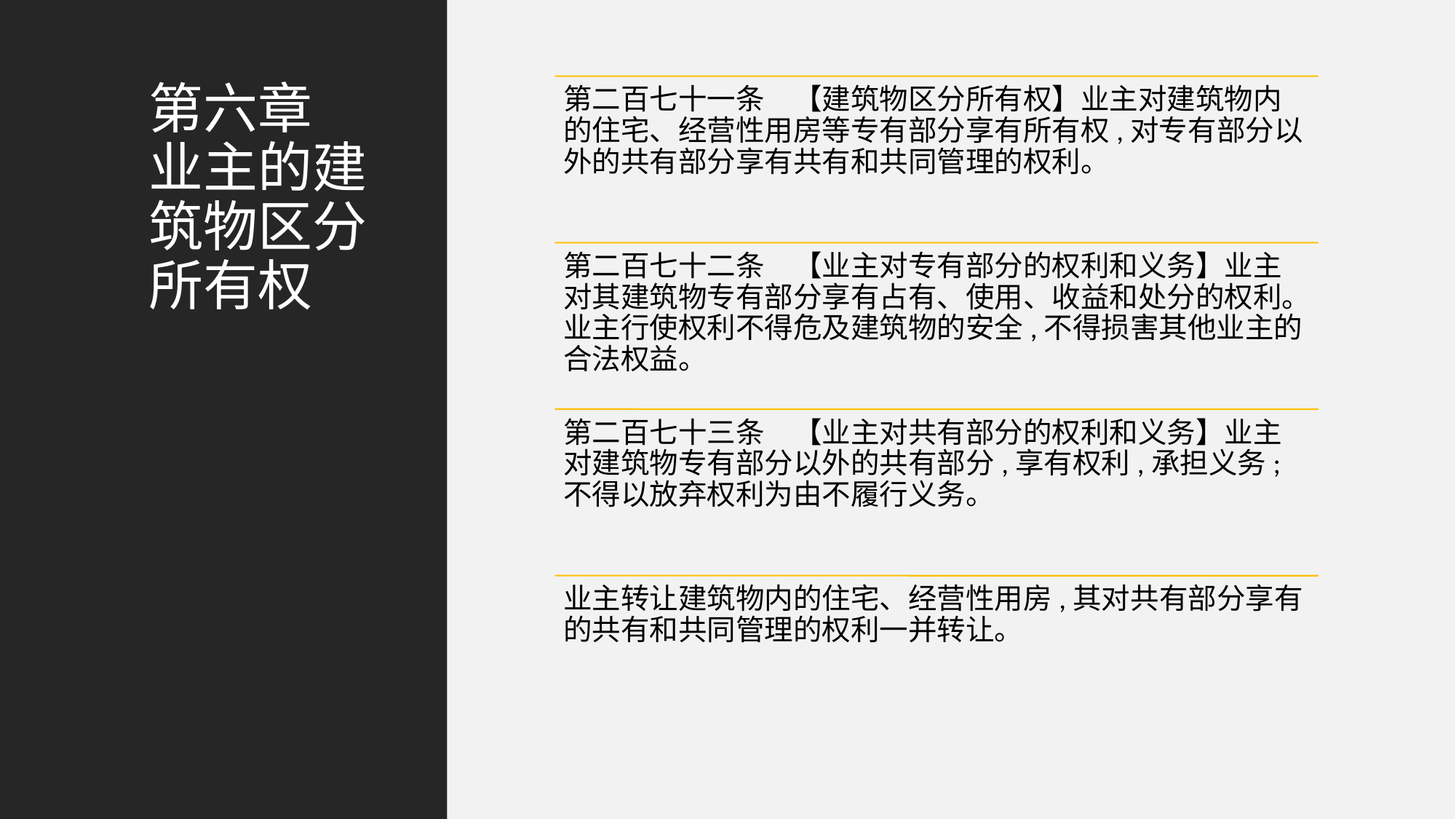

# 第六章　业主的建筑物区分所有权
第二百七十一条　【建筑物区分所有权】业主对建筑物内的住宅、经营性用房等专有部分享有所有权,对专有部分以外的共有部分享有共有和共同管理的权利。
第二百七十二条　【业主对专有部分的权利和义务】业主对其建筑物专有部分享有占有、使用、收益和处分的权利。业主行使权利不得危及建筑物的安全,不得损害其他业主的合法权益。
第二百七十三条　【业主对共有部分的权利和义务】业主对建筑物专有部分以外的共有部分,享有权利,承担义务;不得以放弃权利为由不履行义务。
业主转让建筑物内的住宅、经营性用房,其对共有部分享有的共有和共同管理的权利一并转让。